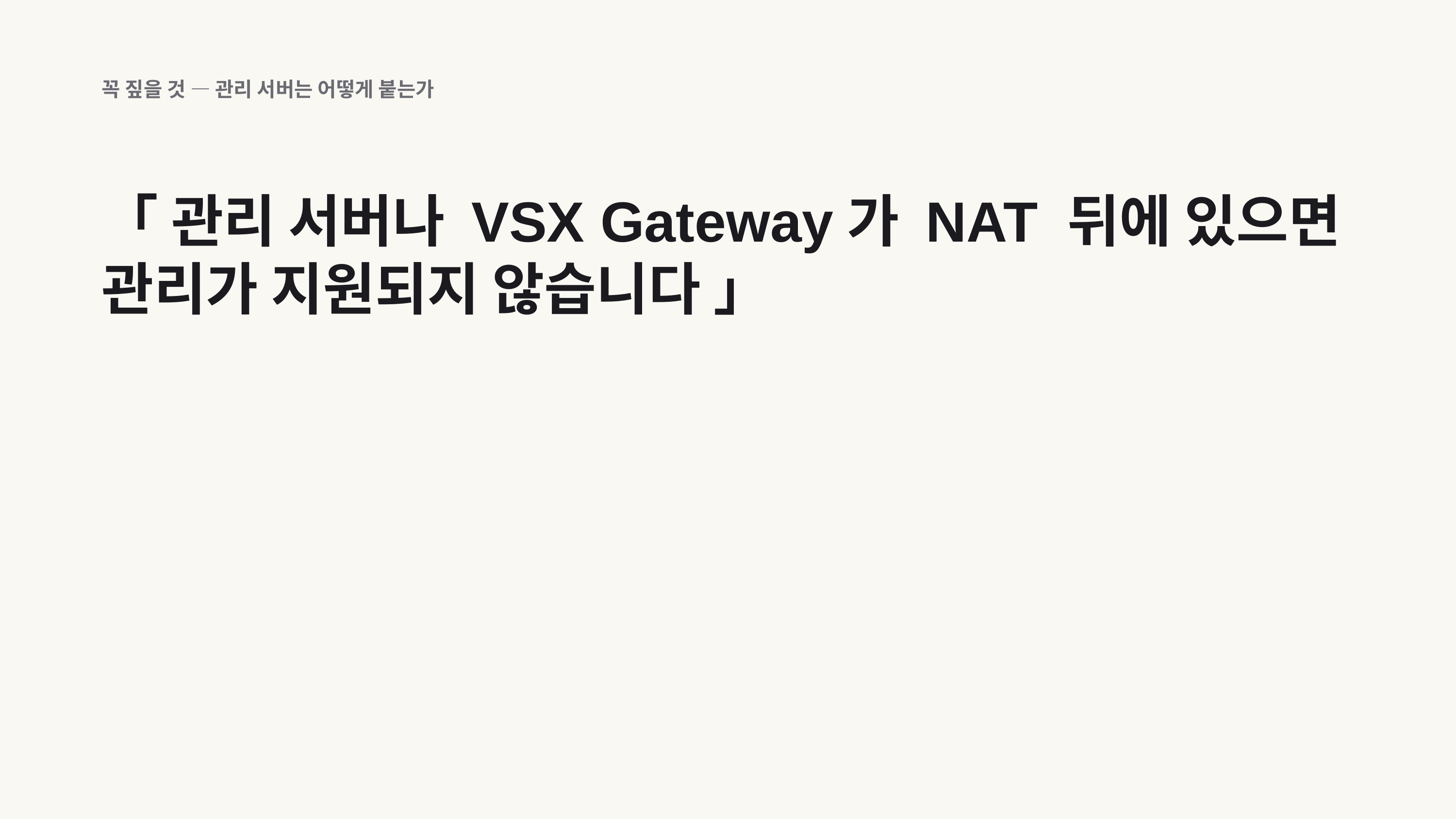

꼭 짚을 것 — 관리 서버는 어떻게 붙는가
「 관리 서버나 VSX Gateway가 NAT 뒤에 있으면 관리가 지원되지 않습니다 」